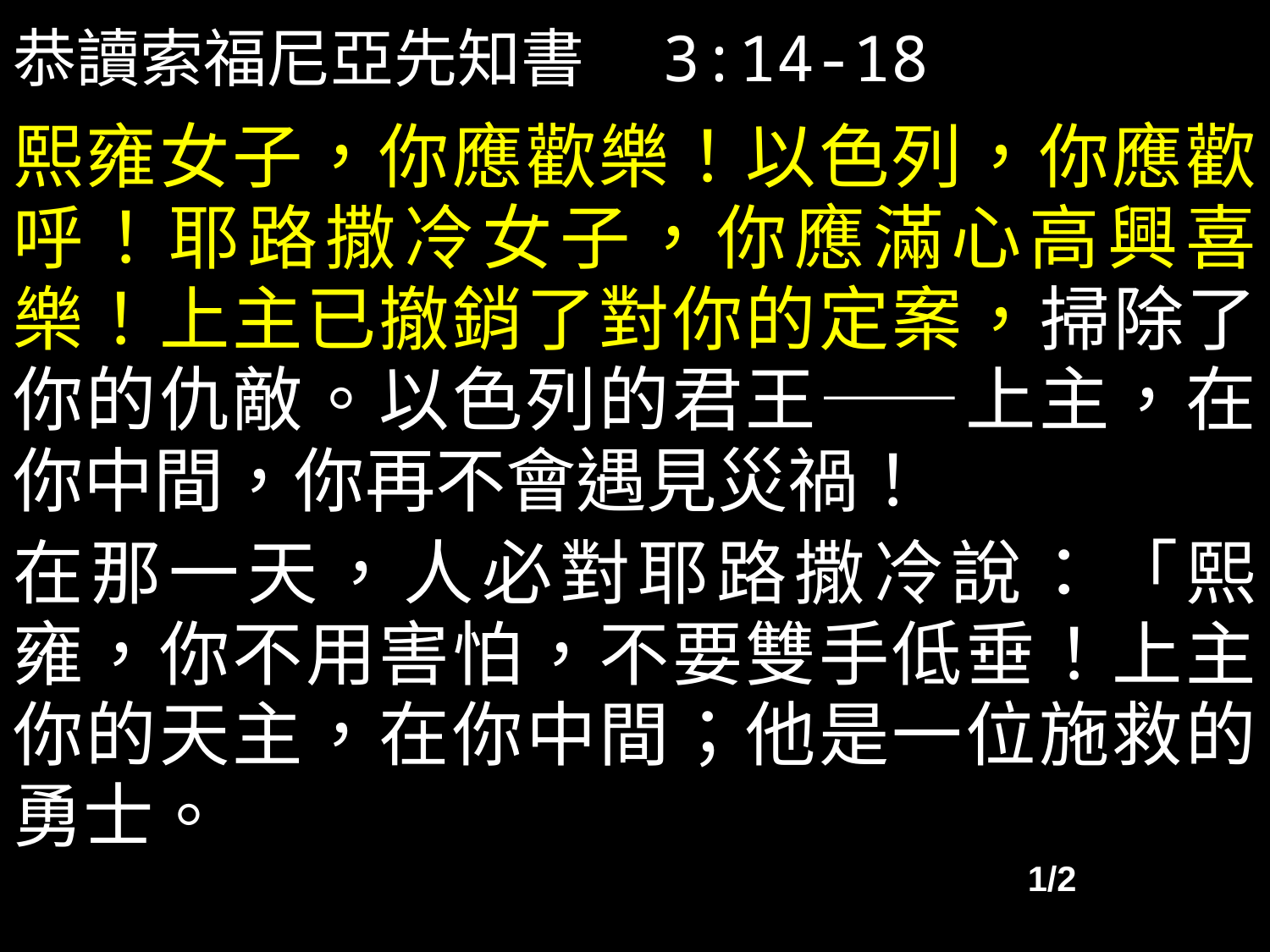

恭讀索福尼亞先知書　3:14-18
熙雍女子，你應歡樂！以色列，你應歡呼！耶路撒冷女子，你應滿心高興喜樂！上主已撤銷了對你的定案，掃除了你的仇敵。以色列的君王——上主，在你中間，你再不會遇見災禍！
在那一天，人必對耶路撒冷說：「熙雍，你不用害怕，不要雙手低垂！上主你的天主，在你中間；他是一位施救的勇士。
1/2